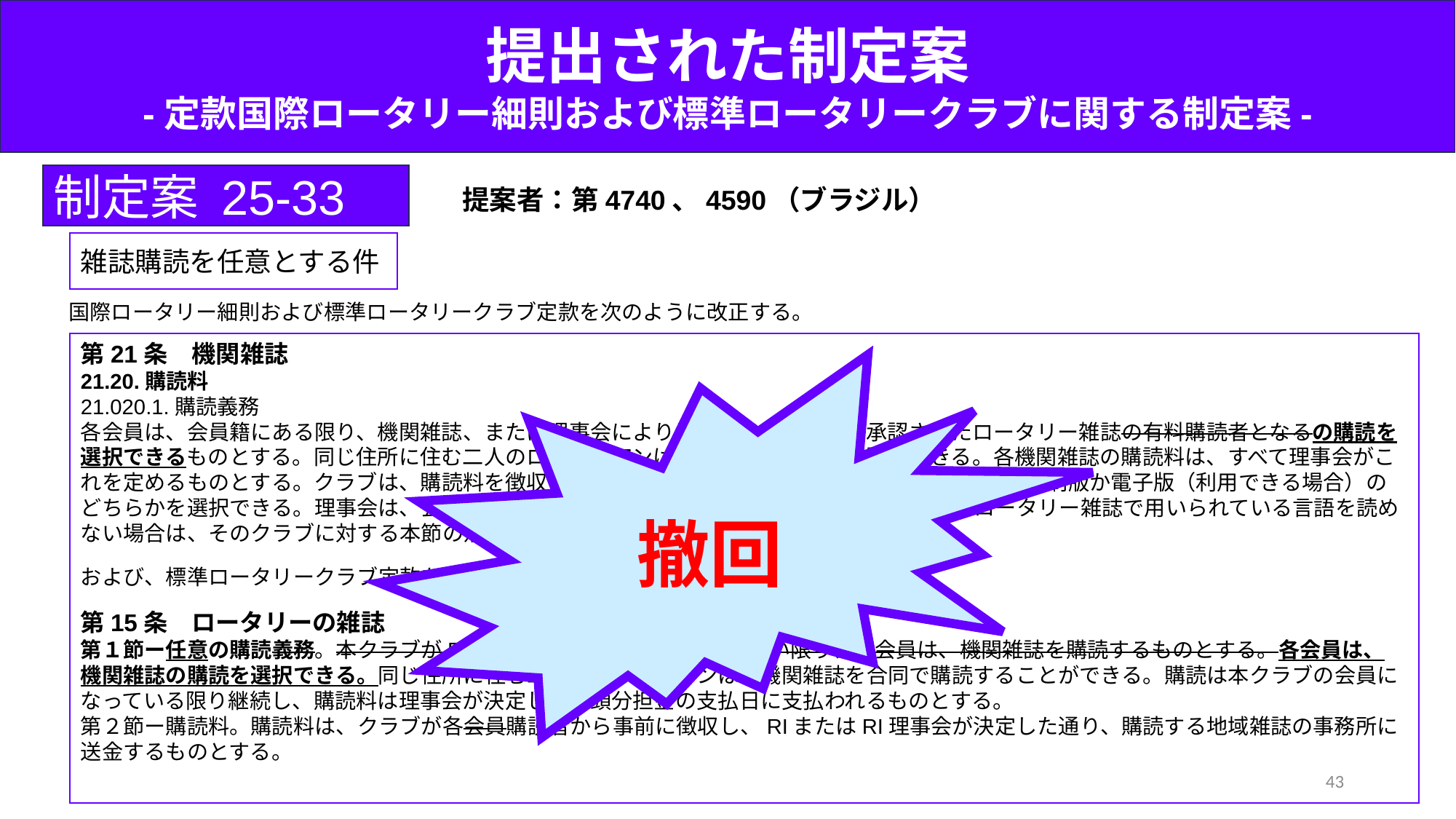

提出された制定案
-定款国際ロータリー細則および標準ロータリークラブに関する制定案-
制定案 25-33
提案者：第4740、4590（ブラジル）
雑誌購読を任意とする件
国際ロータリー細則および標準ロータリークラブ定款を次のように改正する。
第21条　機関雑誌
21.20.購読料
21.020.1.購読義務
各会員は、会員籍にある限り、機関雑誌、または理事会により当該クラブに対して承認されたロータリー雑誌の有料購読者となるの購読を選択できるものとする。同じ住所に住む二人のロータリアンは、機関雑誌を合同で購買できる。各機関雑誌の購読料は、すべて理事会がこれを定めるものとする。クラブは、購読料を徴収し、RIに送金するものとする。各会員購読者は、印刷版か電子版（利用できる場合）のどちらかを選択できる。理事会は、会員が機関雑誌およびクラブ用に定められた理事会承認のロータリー雑誌で用いられている言語を読めない場合は、そのクラブに対する本節の規定の適用を免除できる。

および、標準ロータリークラブ定款を次のように改正する。

第15条　ロータリーの雑誌
第１節ー任意の購読義務。本クラブがRI理事会によって免除されていない限り、各会員は、機関雑誌を購読するものとする。各会員は、
機関雑誌の購読を選択できる。同じ住所に住む二名のロータリアンは、機関雑誌を合同で購読することができる。購読は本クラブの会員になっている限り継続し、購読料は理事会が決定した人頭分担金の支払日に支払われるものとする。
第２節ー購読料。購読料は、クラブが各会員購読者から事前に徴収し、RIまたはRI理事会が決定した通り、購読する地域雑誌の事務所に送金するものとする。
撤回
43